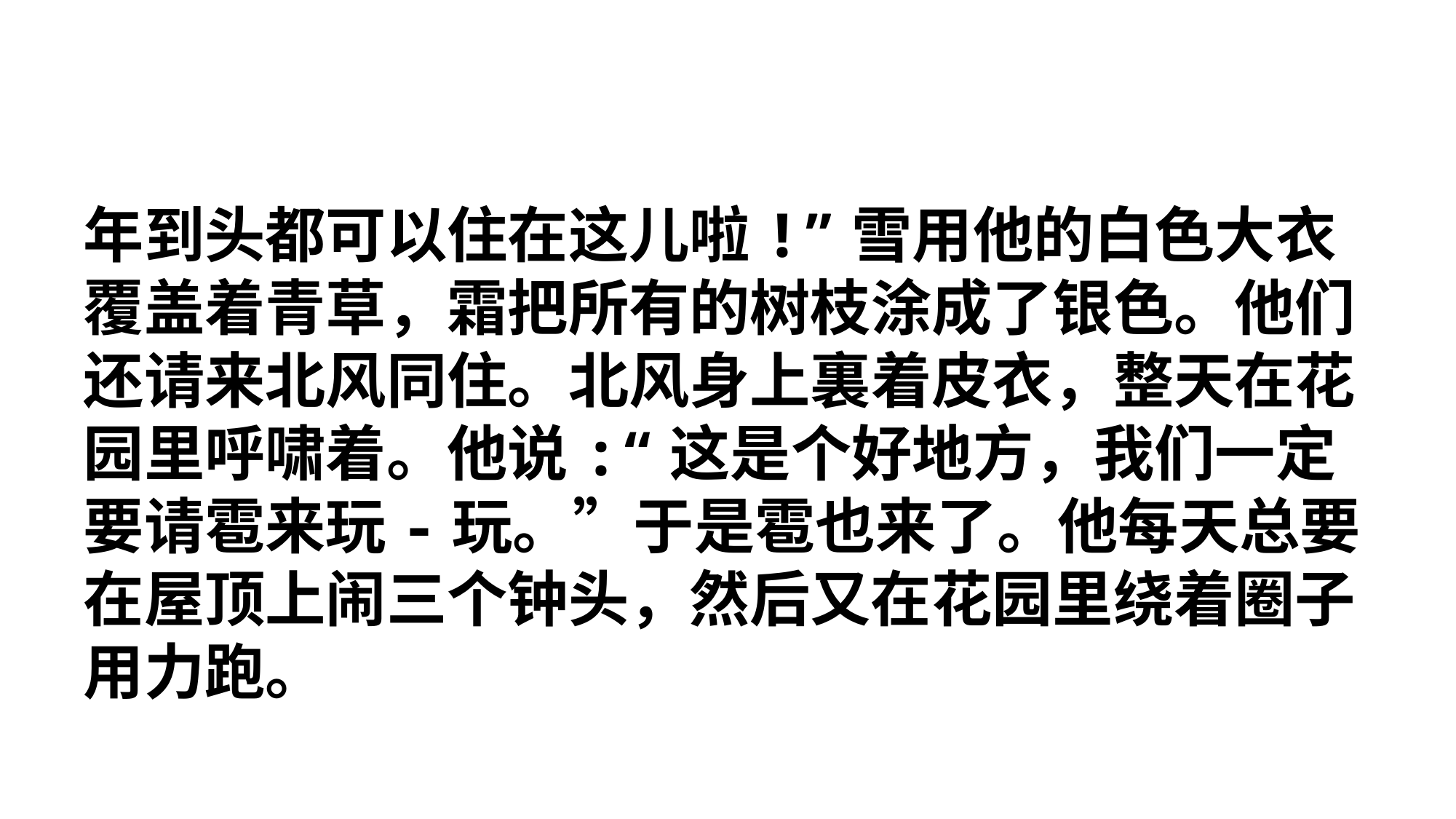

年到头都可以住在这儿啦!”雪用他的白色大衣覆盖着青草，霜把所有的树枝涂成了银色。他们还请来北风同住。北风身上裏着皮衣，整天在花园里呼啸着。他说:“这是个好地方，我们一定要请雹来玩-玩。”于是雹也来了。他每天总要在屋顶上闹三个钟头，然后又在花园里绕着圈子用力跑。